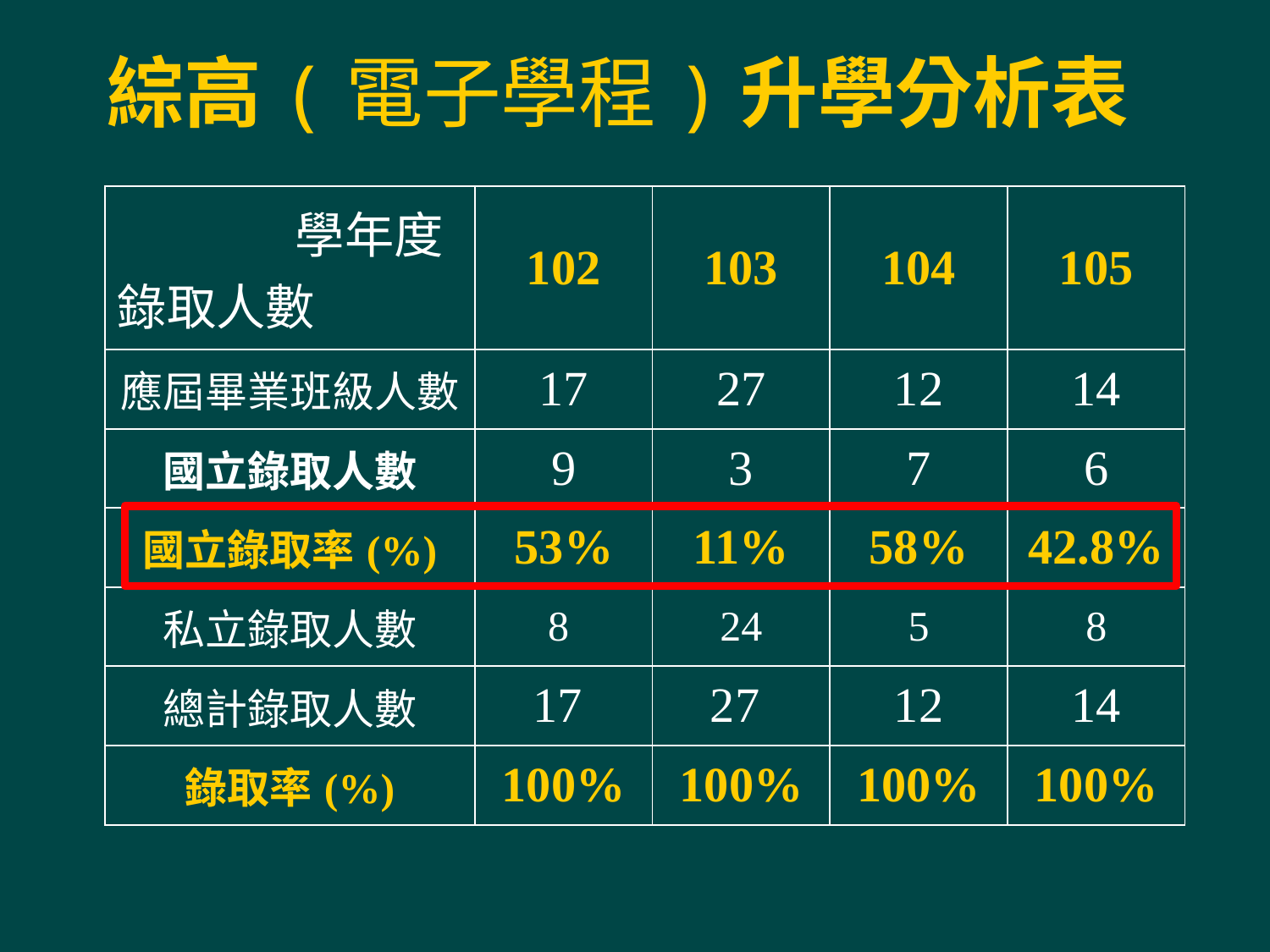

綜高(電子學程)升學分析表
| 學年度錄取人數 | 102 | 103 | 104 | 105 |
| --- | --- | --- | --- | --- |
| 應屆畢業班級人數 | 17 | 27 | 12 | 14 |
| 國立錄取人數 | 9 | 3 | 7 | 6 |
| 國立錄取率(%) | 53% | 11% | 58% | 42.8% |
| 私立錄取人數 | 8 | 24 | 5 | 8 |
| 總計錄取人數 | 17 | 27 | 12 | 14 |
| 錄取率(%) | 100% | 100% | 100% | 100% |